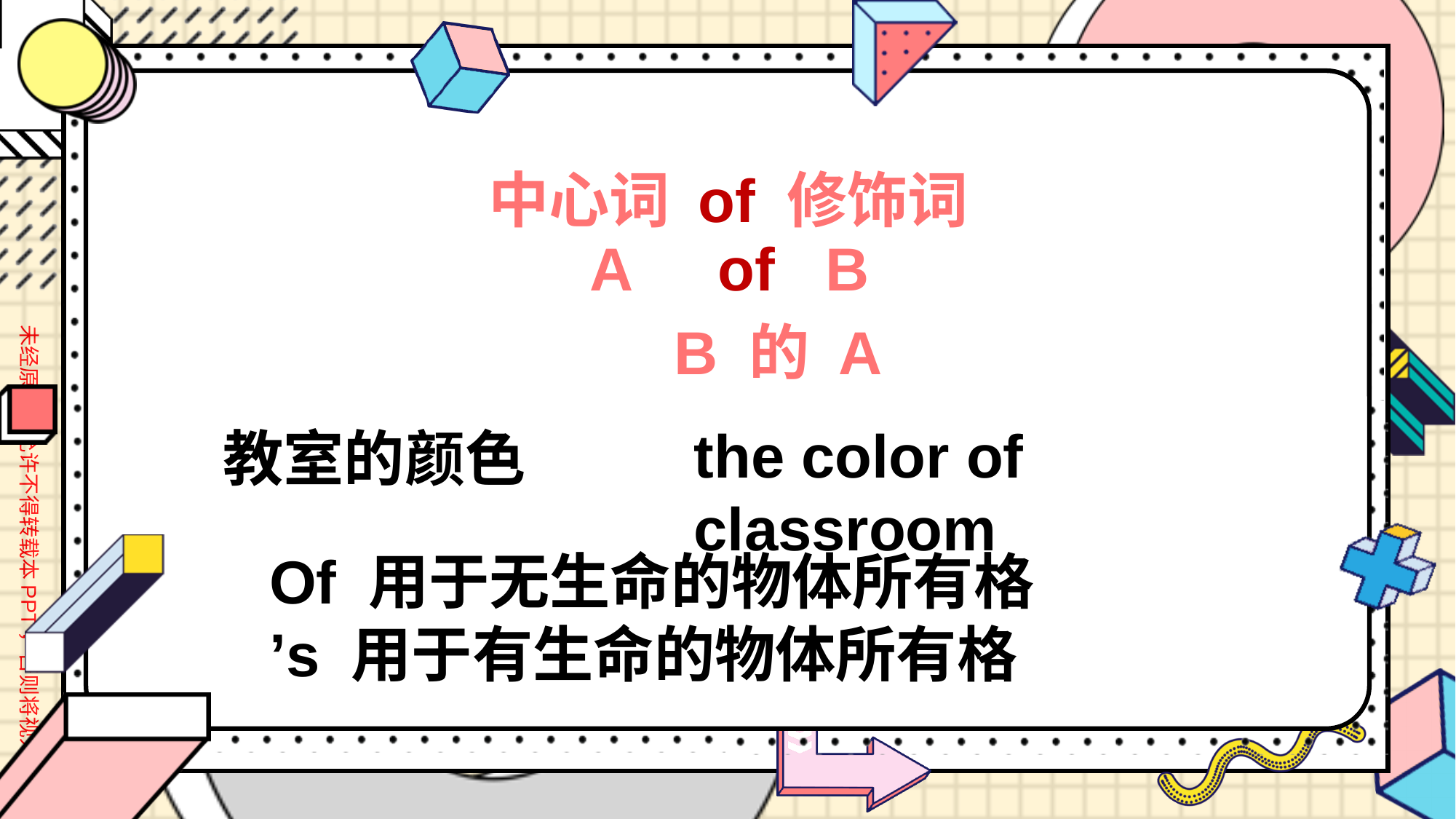

中心词 of 修饰词
      A     of   B
           B 的 A
the color of classroom
教室的颜色
Of 用于无生命的物体所有格
’s 用于有生命的物体所有格